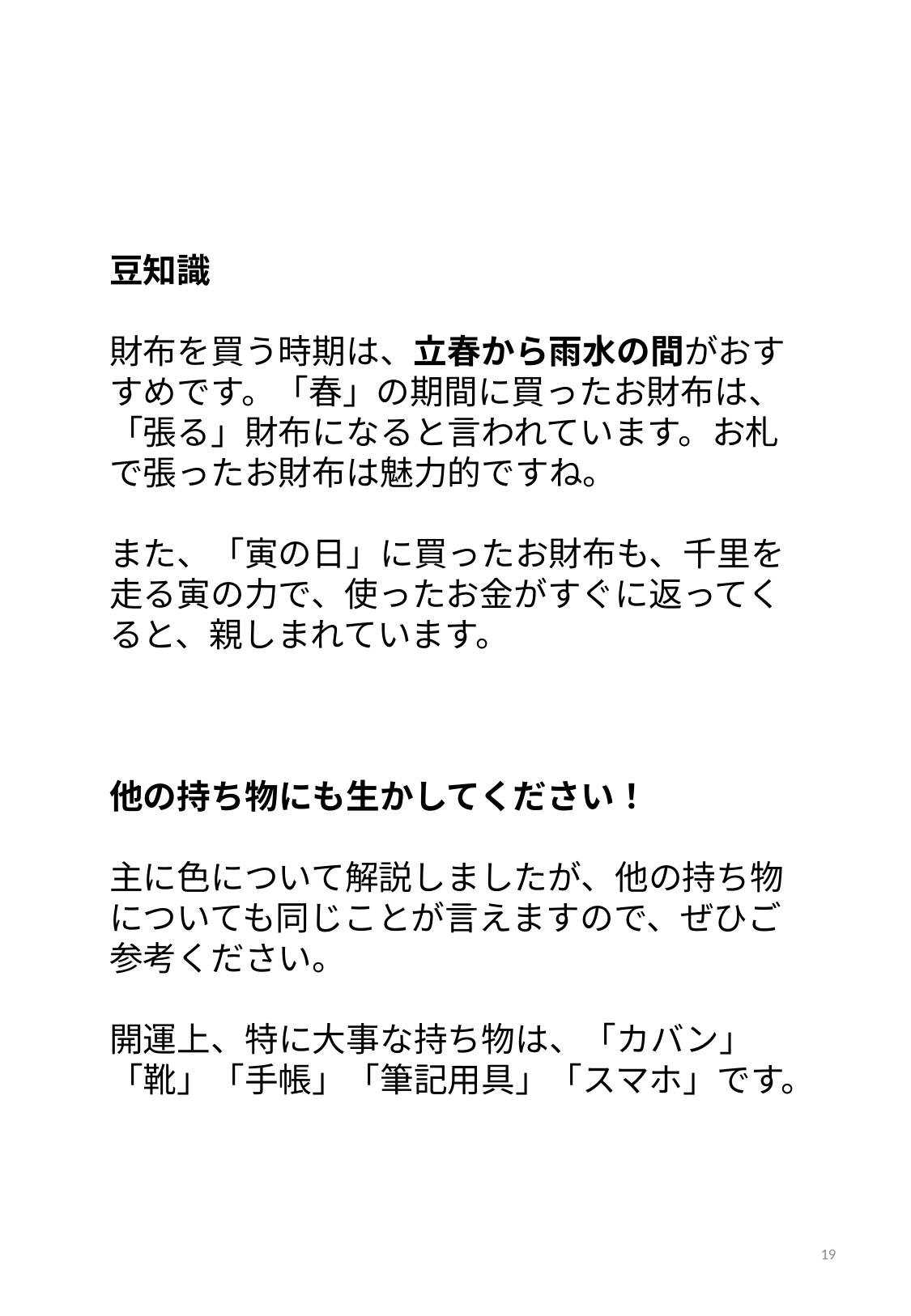

豆知識

財布を買う時期は、立春から雨水の間がおすすめです。「春」の期間に買ったお財布は、「張る」財布になると言われています。お札で張ったお財布は魅力的ですね。

また、「寅の日」に買ったお財布も、千里を走る寅の力で、使ったお金がすぐに返ってくると、親しまれています。

他の持ち物にも生かしてください！

主に色について解説しましたが、他の持ち物についても同じことが言えますので、ぜひご参考ください。

開運上、特に大事な持ち物は、「カバン」「靴」「手帳」「筆記用具」「スマホ」です。
19